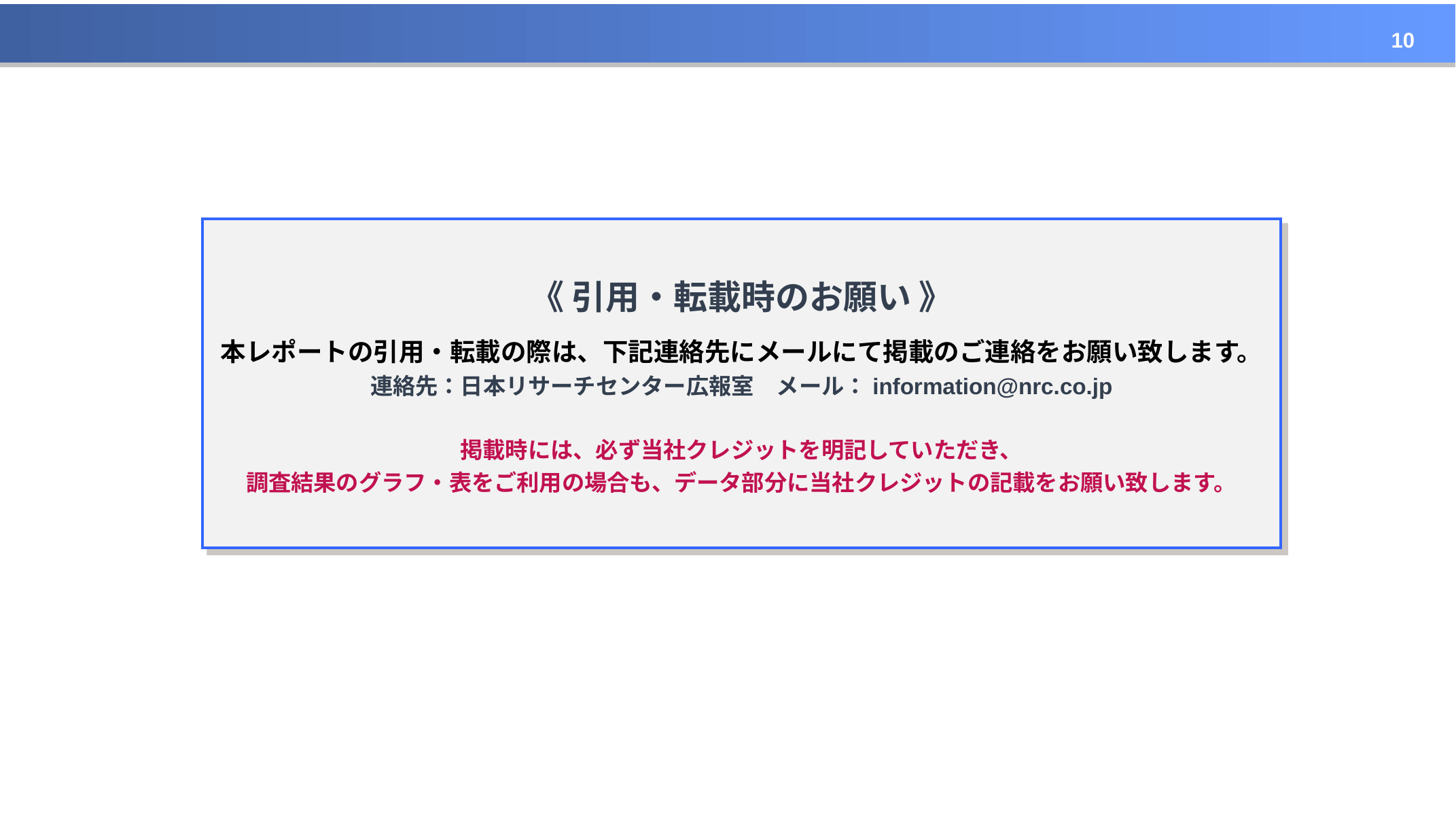

#
《 引用・転載時のお願い 》
本レポートの引用・転載の際は、下記連絡先にメールにて掲載のご連絡をお願い致します。
連絡先：日本リサーチセンター広報室　メール：information@nrc.co.jp

掲載時には、必ず当社クレジットを明記していただき、
調査結果のグラフ・表をご利用の場合も、データ部分に当社クレジットの記載をお願い致します。